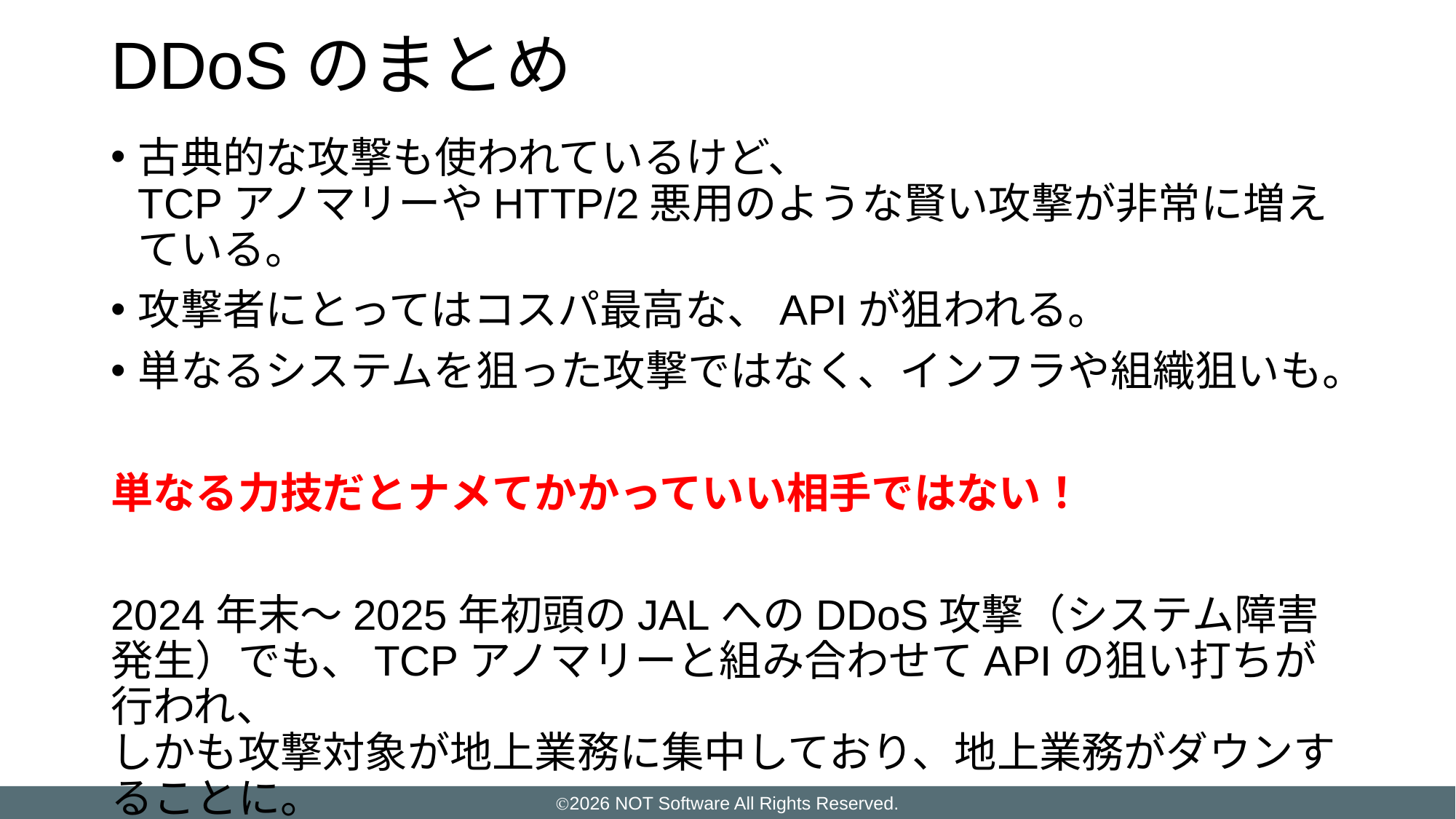

# DDoSのまとめ
古典的な攻撃も使われているけど、
TCPアノマリーやHTTP/2悪用のような賢い攻撃が非常に増えている。
攻撃者にとってはコスパ最高な、APIが狙われる。
単なるシステムを狙った攻撃ではなく、インフラや組織狙いも。

単なる力技だとナメてかかっていい相手ではない！

2024年末～2025年初頭のJALへのDDoS攻撃（システム障害発生）でも、TCPアノマリーと組み合わせてAPIの狙い打ちが行われ、
しかも攻撃対象が地上業務に集中しており、地上業務がダウンすることに。